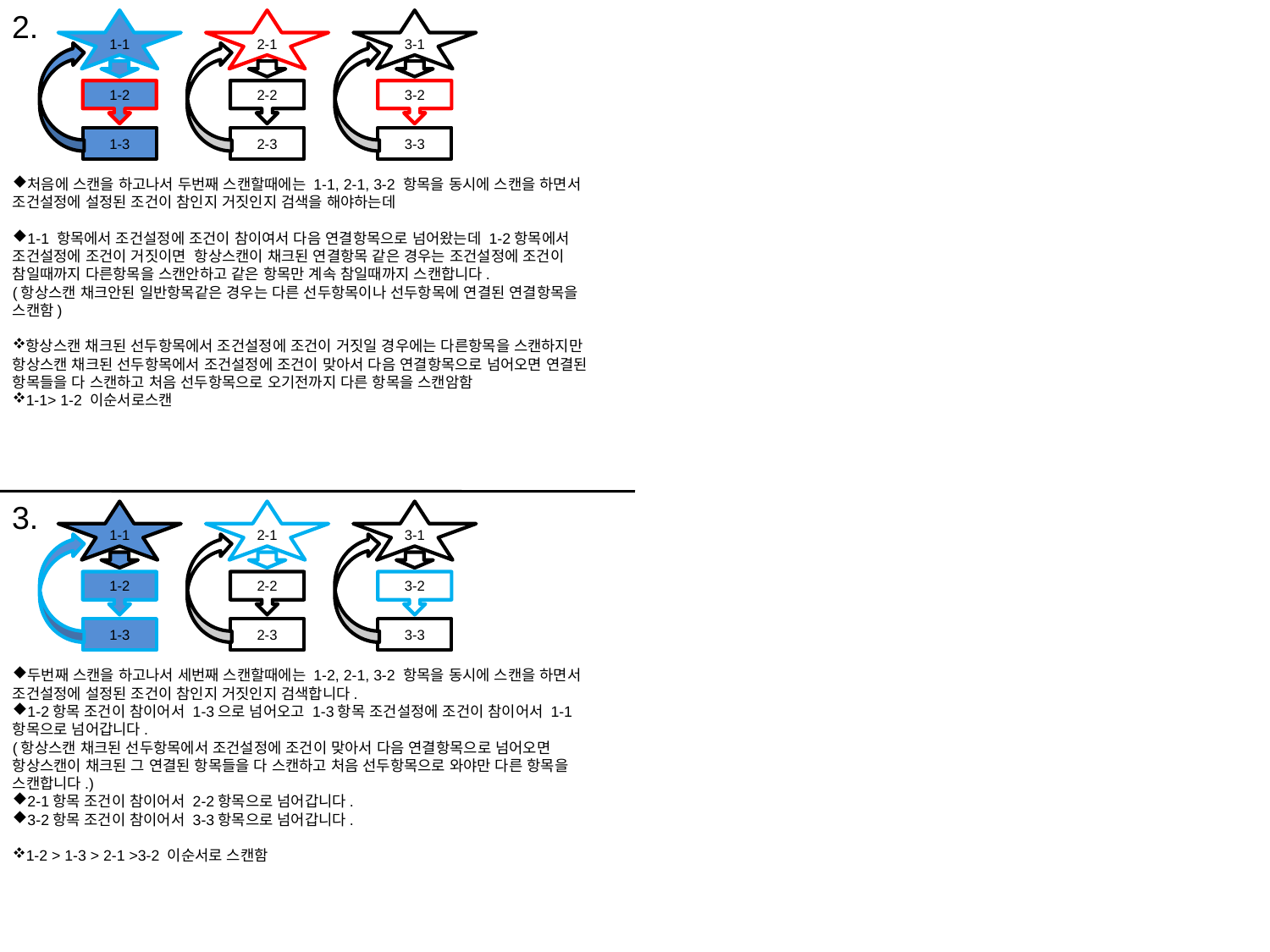

2.
1-1
2-1
3-1

1-2
2-2
3-2

1-3
2-3
3-3
처음에 스캔을 하고나서 두번째 스캔할때에는 1-1, 2-1, 3-2 항목을 동시에 스캔을 하면서 조건설정에 설정된 조건이 참인지 거짓인지 검색을 해야하는데

1-1 항목에서 조건설정에 조건이 참이여서 다음 연결항목으로 넘어왔는데 1-2항목에서 조건설정에 조건이 거짓이면  항상스캔이 채크된 연결항목 같은 경우는 조건설정에 조건이 참일때까지 다른항목을 스캔안하고 같은 항목만 계속 참일때까지 스캔합니다.
(항상스캔 채크안된 일반항목같은 경우는 다른 선두항목이나 선두항목에 연결된 연결항목을 스캔함)

항상스캔 채크된 선두항목에서 조건설정에 조건이 거짓일 경우에는 다른항목을 스캔하지만 항상스캔 채크된 선두항목에서 조건설정에 조건이 맞아서 다음 연결항목으로 넘어오면 연결된 항목들을 다 스캔하고 처음 선두항목으로 오기전까지 다른 항목을 스캔암함
1-1> 1-2 이순서로스캔
3.
1-1
2-1
3-1

1-2
2-2
3-2

1-3
2-3
3-3
두번째 스캔을 하고나서 세번째 스캔할때에는 1-2, 2-1, 3-2 항목을 동시에 스캔을 하면서 조건설정에 설정된 조건이 참인지 거짓인지 검색합니다.
1-2항목 조건이 참이어서 1-3으로 넘어오고 1-3항목 조건설정에 조건이 참이어서 1-1항목으로 넘어갑니다.
(항상스캔 채크된 선두항목에서 조건설정에 조건이 맞아서 다음 연결항목으로 넘어오면 항상스캔이 채크된 그 연결된 항목들을 다 스캔하고 처음 선두항목으로 와야만 다른 항목을 스캔합니다.)
2-1항목 조건이 참이어서 2-2항목으로 넘어갑니다.
3-2항목 조건이 참이어서 3-3항목으로 넘어갑니다.

1-2 > 1-3 > 2-1 >3-2 이순서로 스캔함